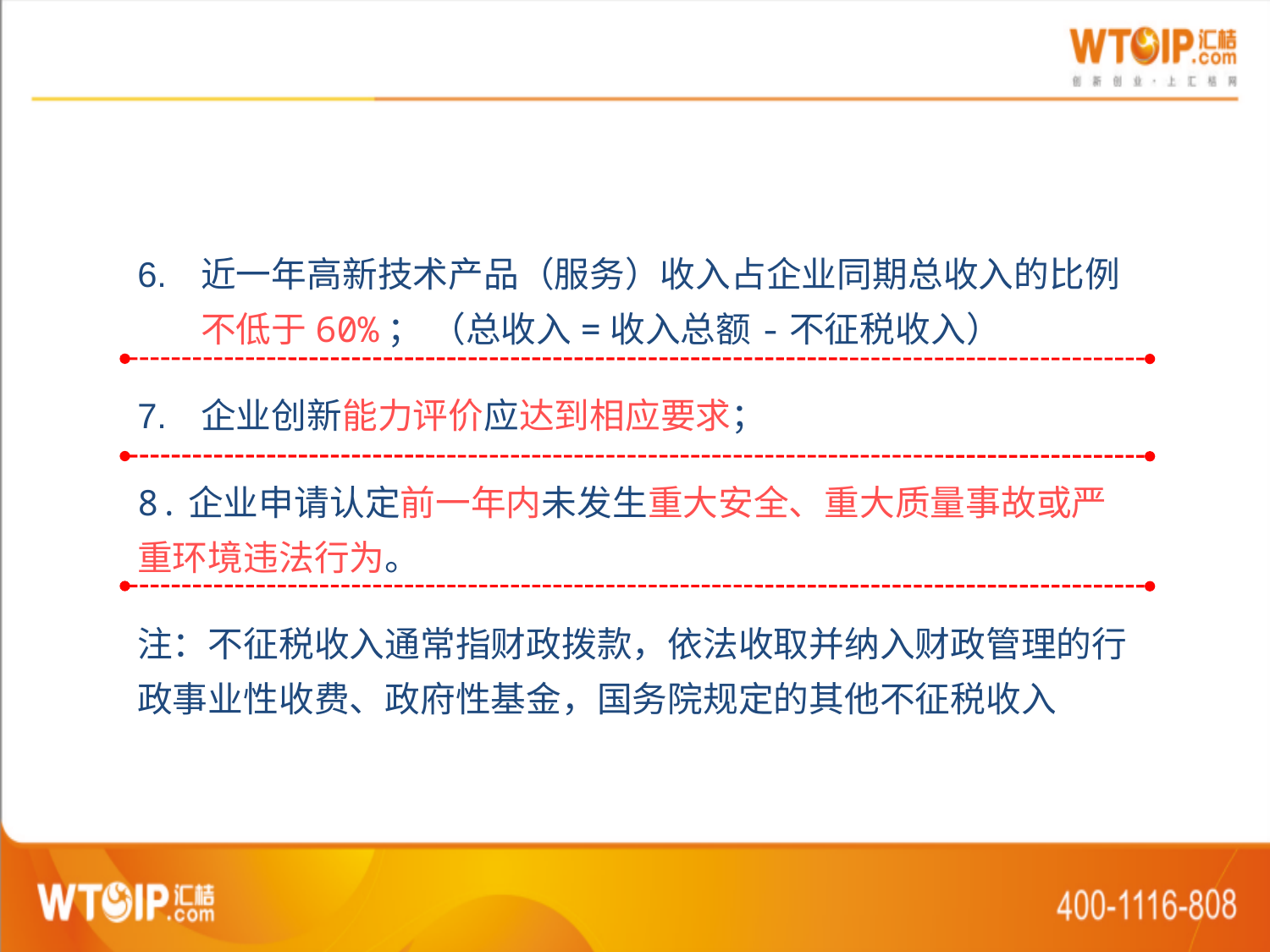

近一年高新技术产品（服务）收入占企业同期总收入的比例不低于60%； （总收入=收入总额-不征税收入）
企业创新能力评价应达到相应要求；
8.企业申请认定前一年内未发生重大安全、重大质量事故或严重环境违法行为。
注：不征税收入通常指财政拨款，依法收取并纳入财政管理的行政事业性收费、政府性基金，国务院规定的其他不征税收入